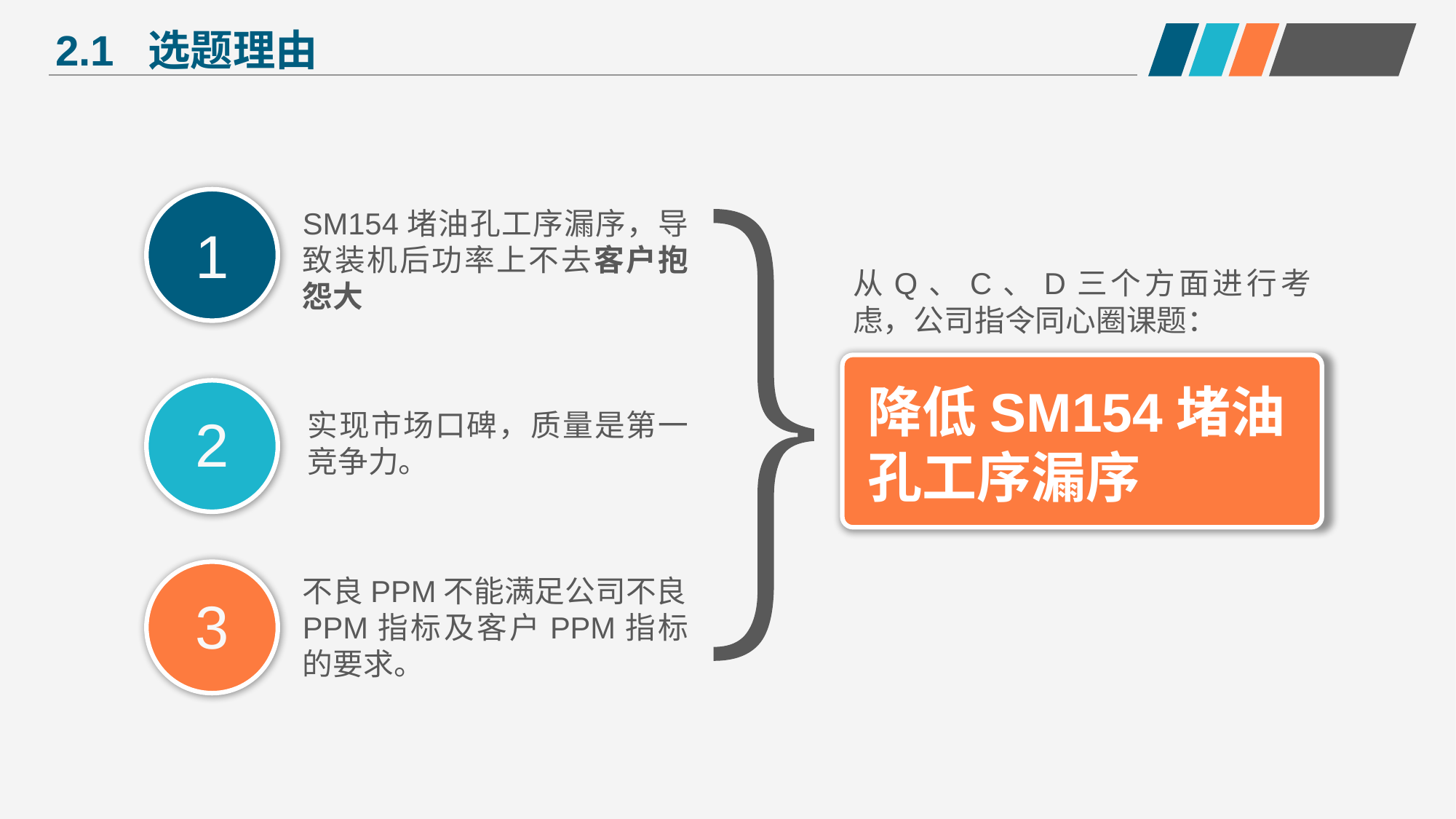

2.1  选题理由

1
SM154堵油孔工序漏序，导致装机后功率上不去客户抱怨大

从Q、C、D三个方面进行考虑，公司指令同心圈课题：

降低SM154堵油孔工序漏序

2
实现市场口碑，质量是第一竞争力。

3
不良PPM不能满足公司不良PPM指标及客户PPM指标的要求。